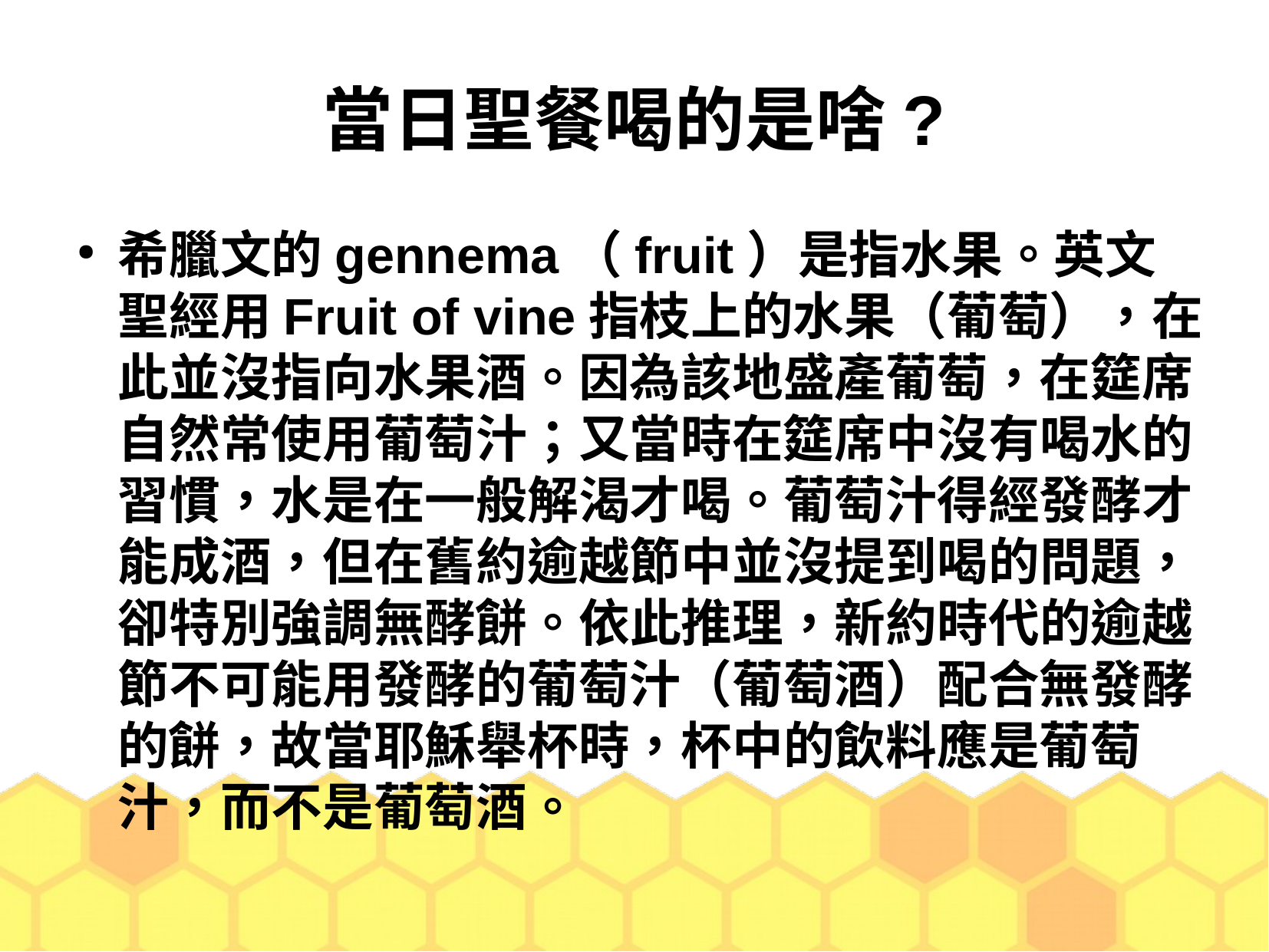

當日聖餐喝的是啥?
希臘文的gennema（fruit）是指水果。英文聖經用Fruit of vine指枝上的水果（葡萄），在此並沒指向水果酒。因為該地盛產葡萄，在筵席自然常使用葡萄汁；又當時在筵席中沒有喝水的習慣，水是在一般解渴才喝。葡萄汁得經發酵才能成酒，但在舊約逾越節中並沒提到喝的問題，卻特別強調無酵餅。依此推理，新約時代的逾越節不可能用發酵的葡萄汁（葡萄酒）配合無發酵的餅，故當耶穌舉杯時，杯中的飲料應是葡萄汁，而不是葡萄酒。